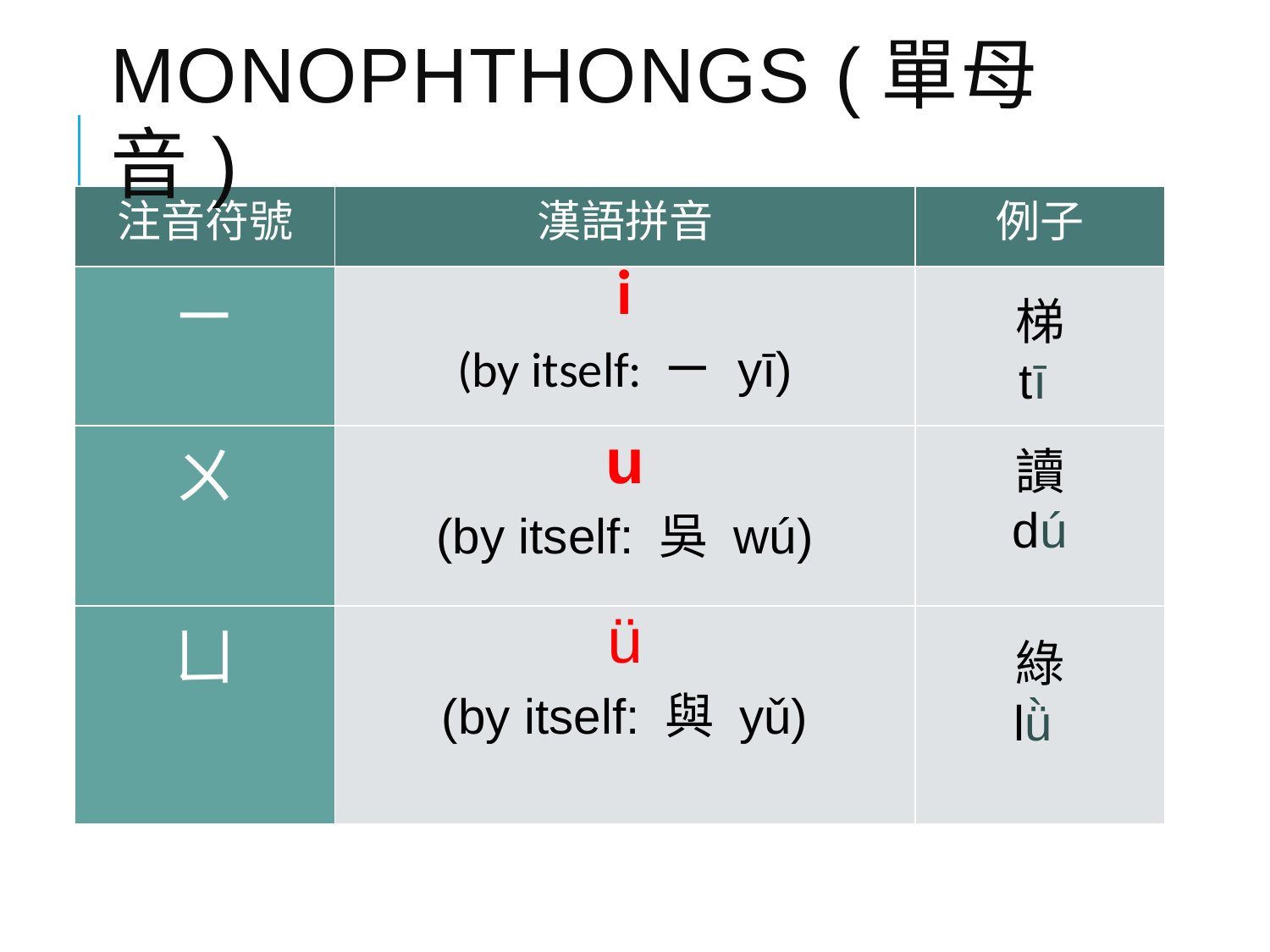

Monophthongs (單母音)
| 注音符號 | 漢語拼音 | 例子 |
| --- | --- | --- |
| ㄧ | i (by itself: ㄧ yī) | 梯 tī |
| ㄨ | u (by itself: 吳 wú) | 讀 dú |
| ㄩ | ü (by itself: 與 yǔ) | 綠 lǜ |
| --- | --- | --- |